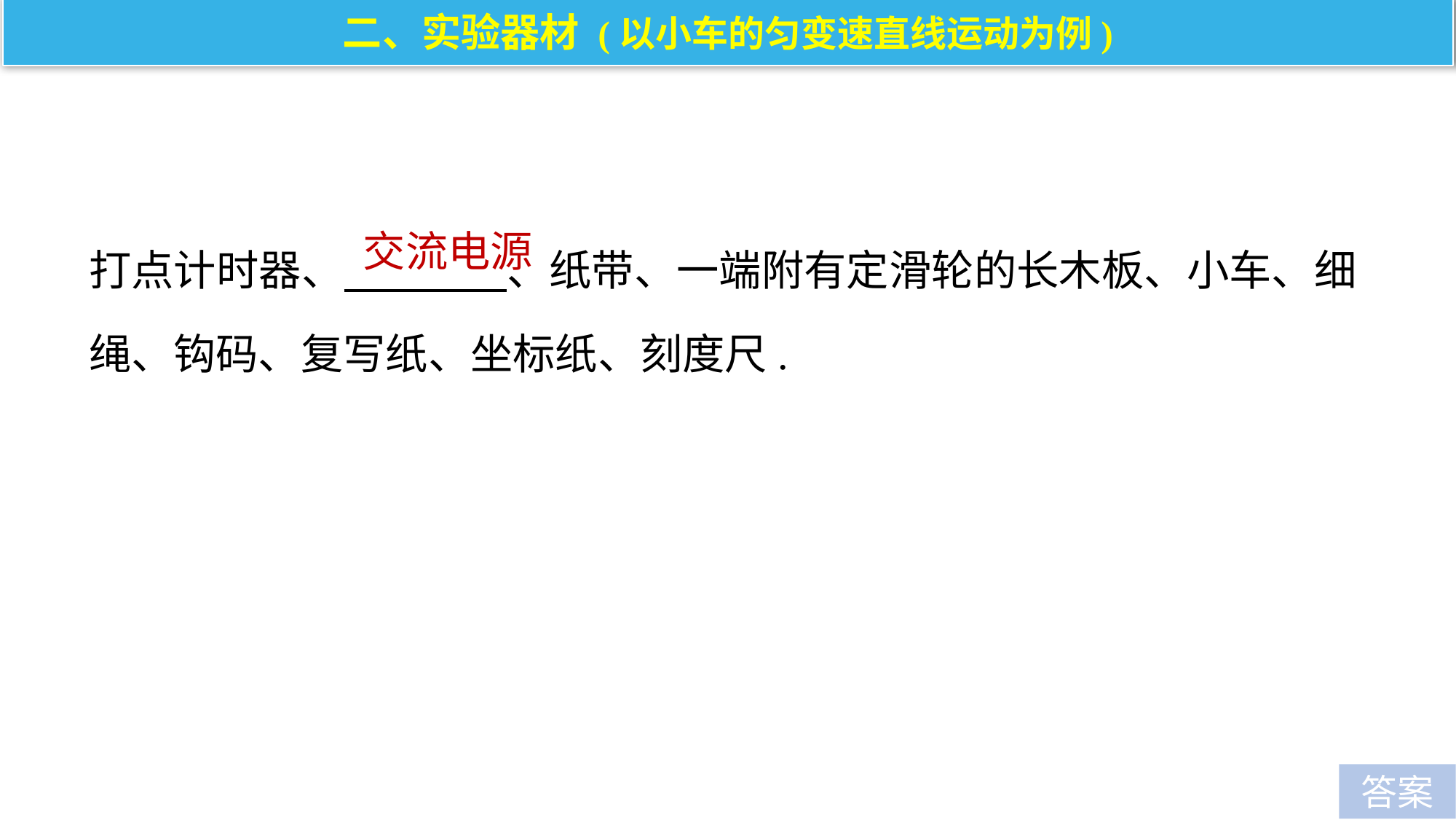

二、实验器材 (以小车的匀变速直线运动为例)
打点计时器、                 、纸带、一端附有定滑轮的长木板、小车、细绳、钩码、复写纸、坐标纸、刻度尺.
交流电源
答案